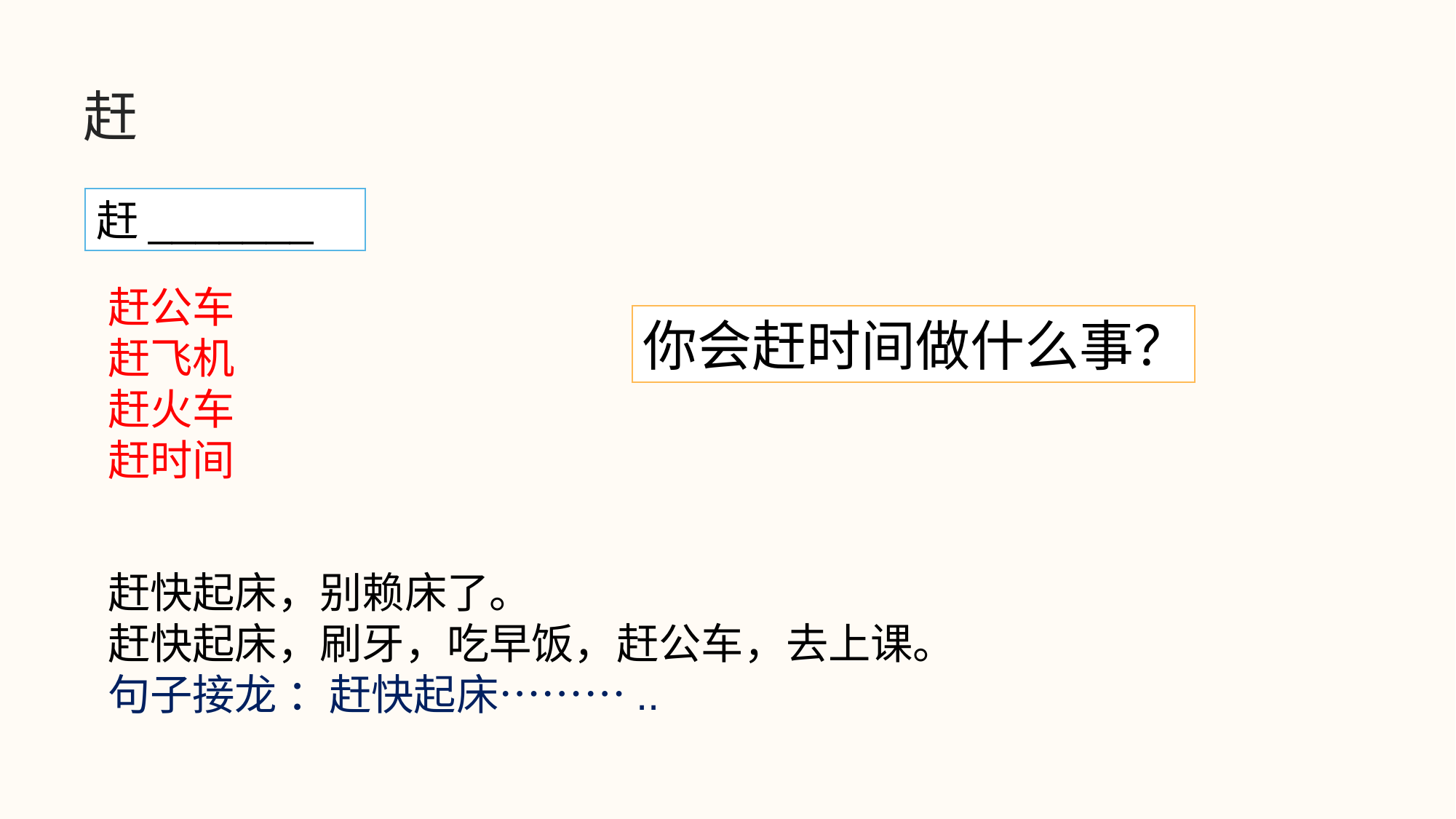

# 赶

赶_______
赶公车
赶飞机
赶火车
赶时间

你会赶时间做什么事？
赶快起床，别赖床了。
赶快起床，刷牙，吃早饭，赶公车，去上课。
句子接龙 ：赶快起床………..